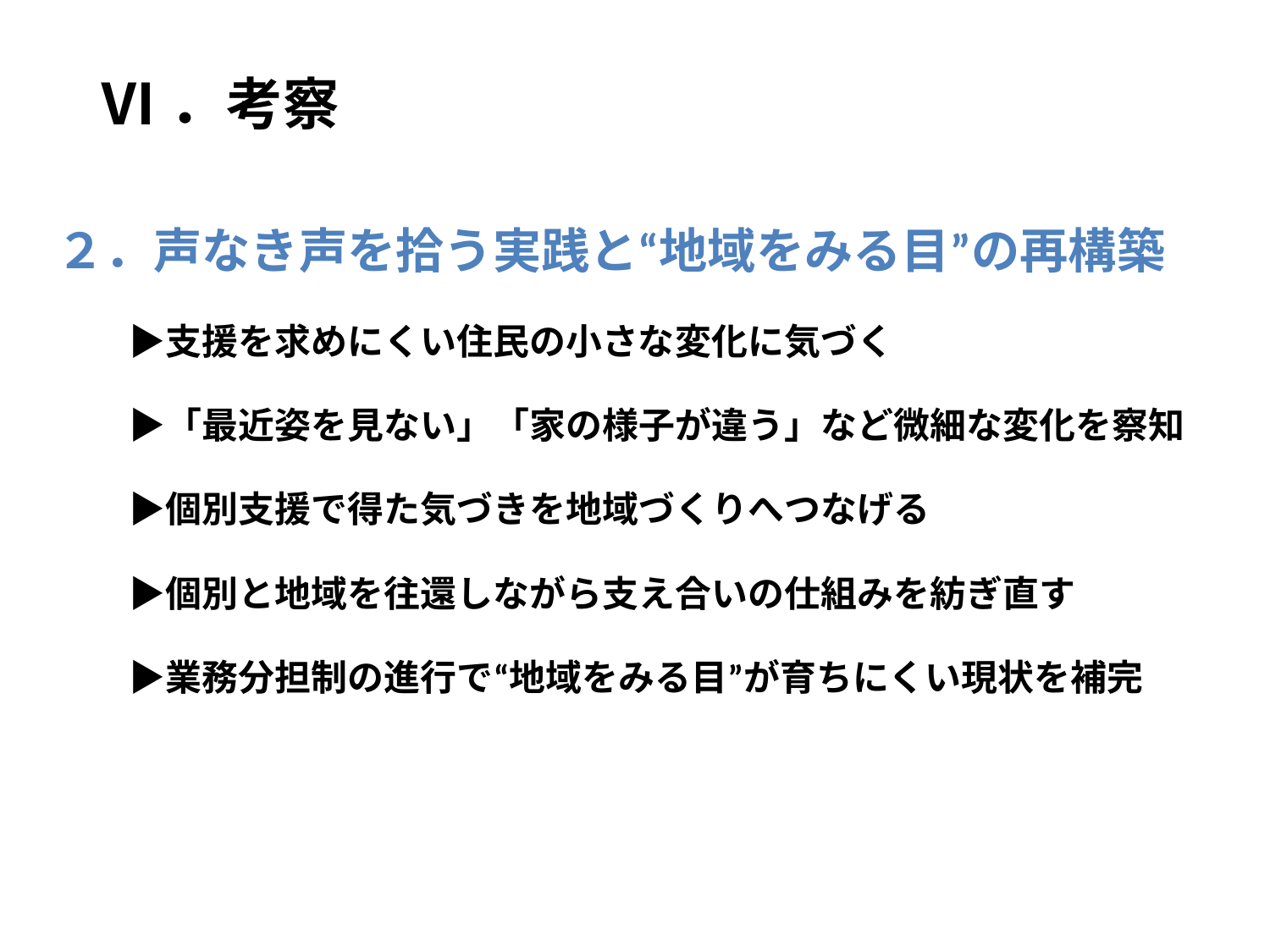

# Ⅵ．考察
２．声なき声を拾う実践と“地域をみる目”の再構築
　　▶支援を求めにくい住民の小さな変化に気づく
　　▶「最近姿を見ない」「家の様子が違う」など微細な変化を察知
　　▶個別支援で得た気づきを地域づくりへつなげる
　　▶個別と地域を往還しながら支え合いの仕組みを紡ぎ直す
　　▶業務分担制の進行で“地域をみる目”が育ちにくい現状を補完